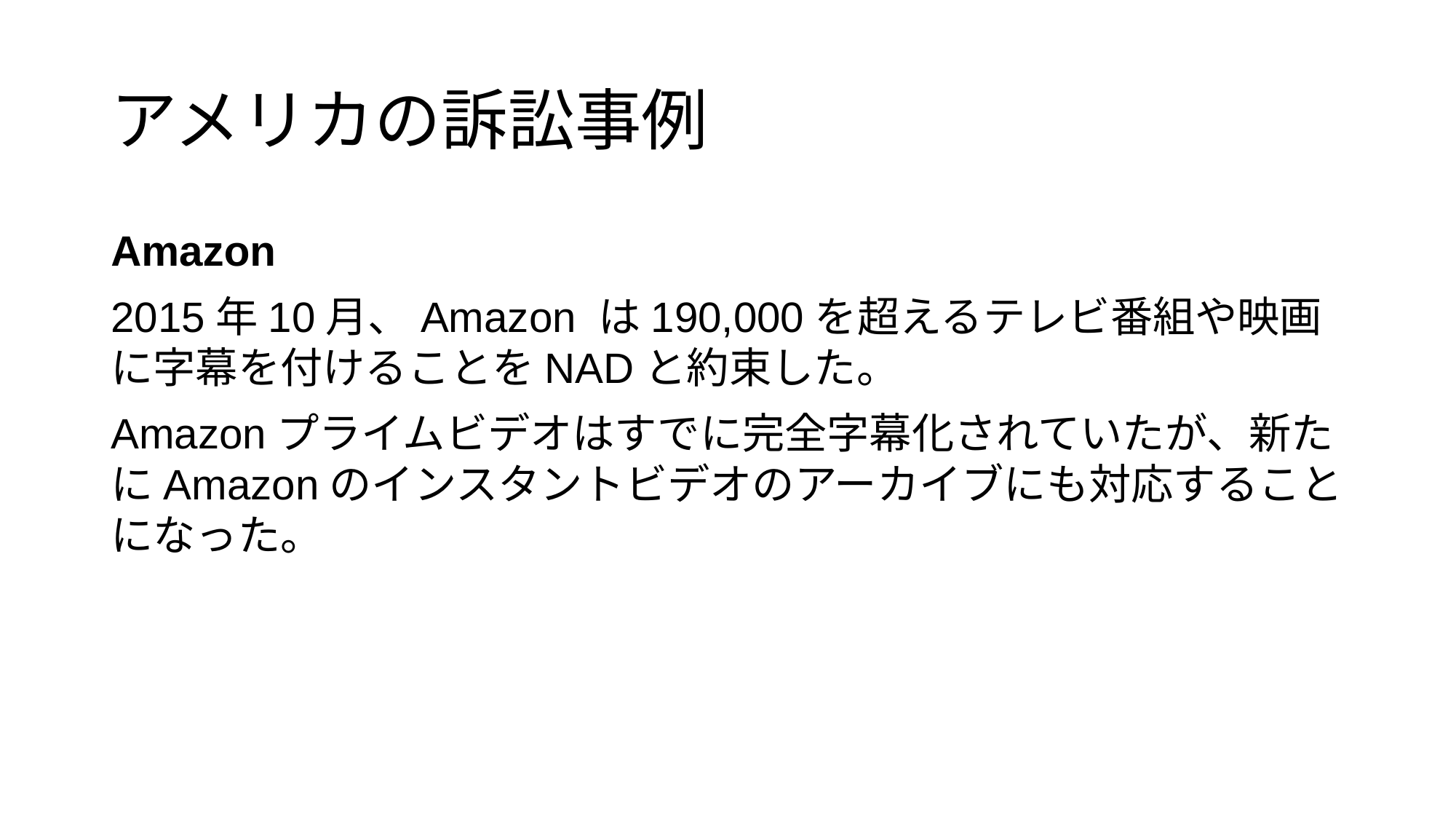

# アメリカの訴訟事例
Amazon
2015年10月、Amazon は190,000を超えるテレビ番組や映画に字幕を付けることをNADと約束した。
Amazonプライムビデオはすでに完全字幕化されていたが、新たにAmazonのインスタントビデオのアーカイブにも対応することになった。